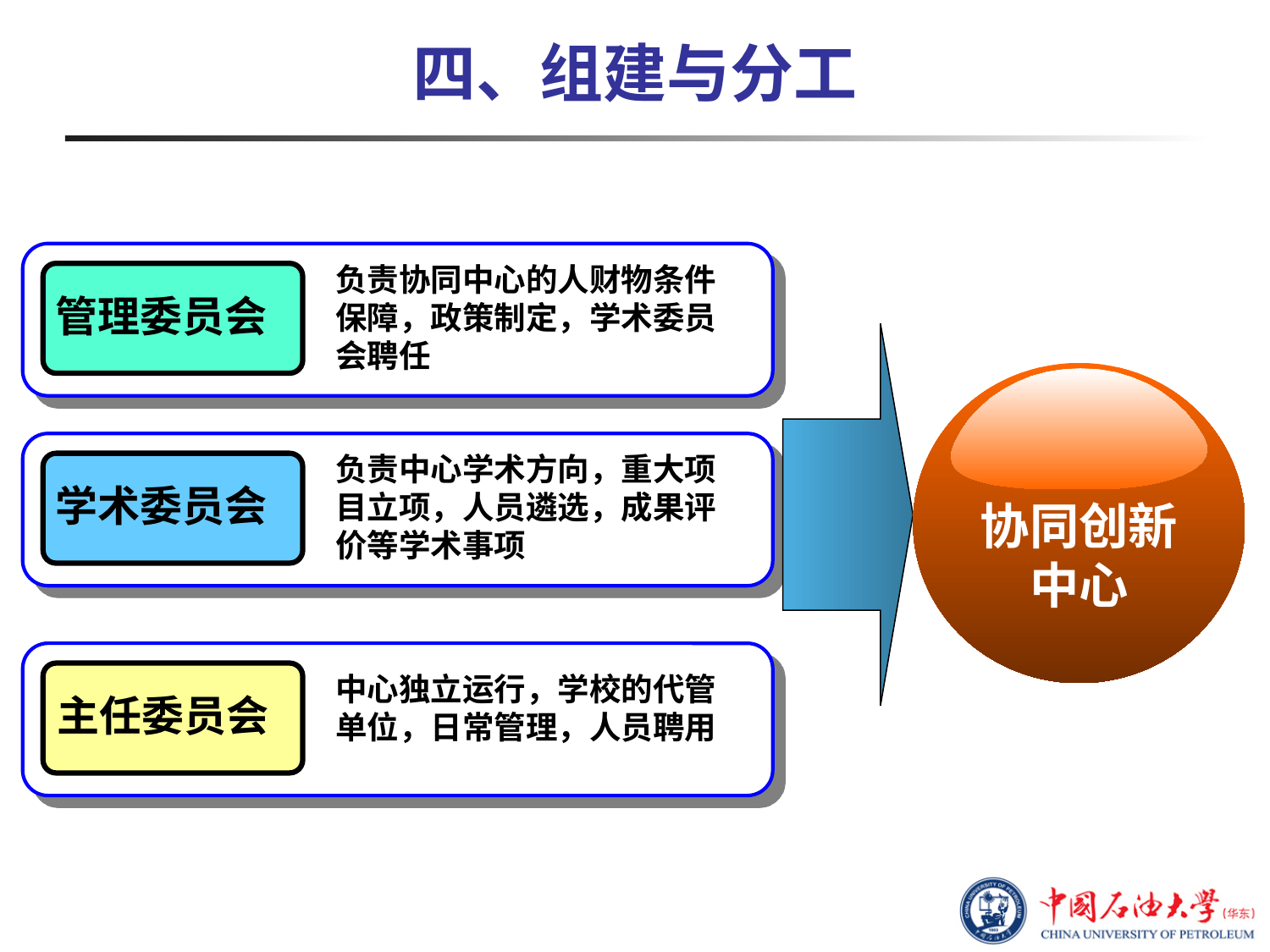

# 四、组建与分工

负责协同中心的人财物条件保障，政策制定，学术委员会聘任

管理委员会

负责中心学术方向，重大项目立项，人员遴选，成果评价等学术事项

学术委员会
协同创新
中心

中心独立运行，学校的代管单位，日常管理，人员聘用
主任委员会